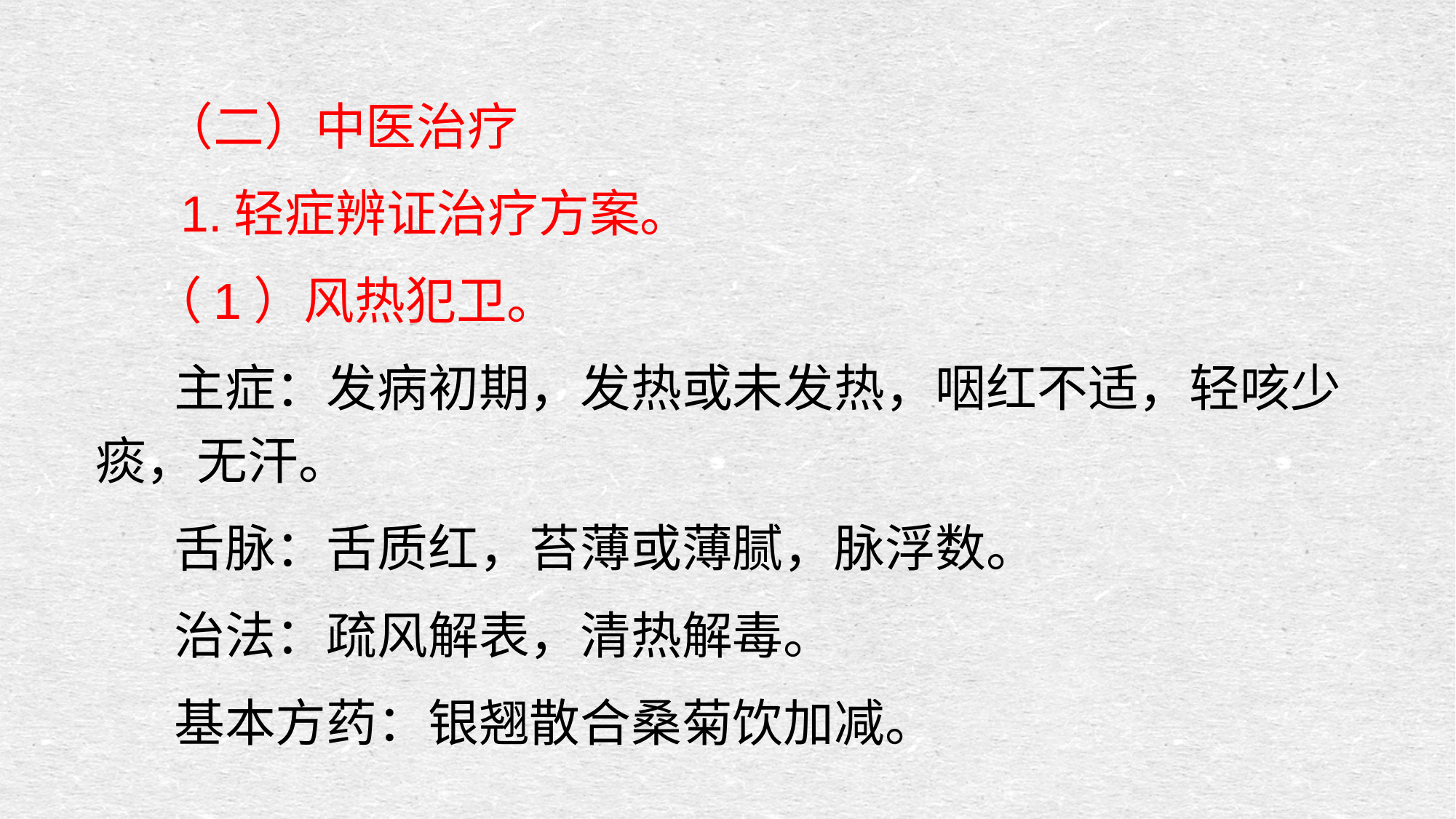

（二）中医治疗
      1.轻症辨证治疗方案。
    （1）风热犯卫。
      主症：发病初期，发热或未发热，咽红不适，轻咳少痰，无汗。
      舌脉：舌质红，苔薄或薄腻，脉浮数。
      治法：疏风解表，清热解毒。
      基本方药：银翘散合桑菊饮加减。